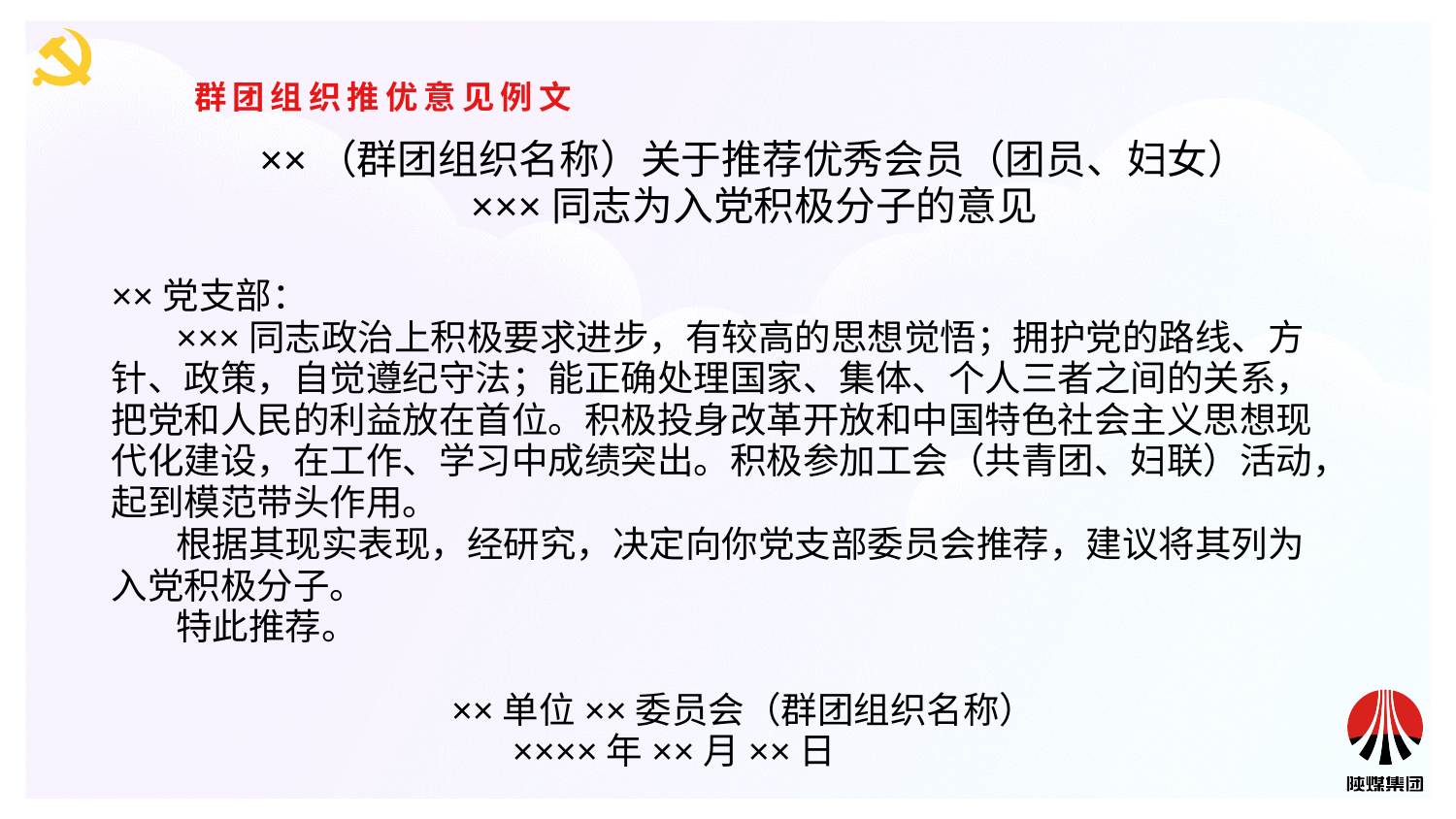

群团组织推优意见例文
××（群团组织名称）关于推荐优秀会员（团员、妇女）
×××同志为入党积极分子的意见

××党支部：
×××同志政治上积极要求进步，有较高的思想觉悟；拥护党的路线、方针、政策，自觉遵纪守法；能正确处理国家、集体、个人三者之间的关系，把党和人民的利益放在首位。积极投身改革开放和中国特色社会主义思想现代化建设，在工作、学习中成绩突出。积极参加工会（共青团、妇联）活动，起到模范带头作用。
根据其现实表现，经研究，决定向你党支部委员会推荐，建议将其列为入党积极分子。
特此推荐。

                           ××单位××委员会（群团组织名称）
                                 ××××年××月××日